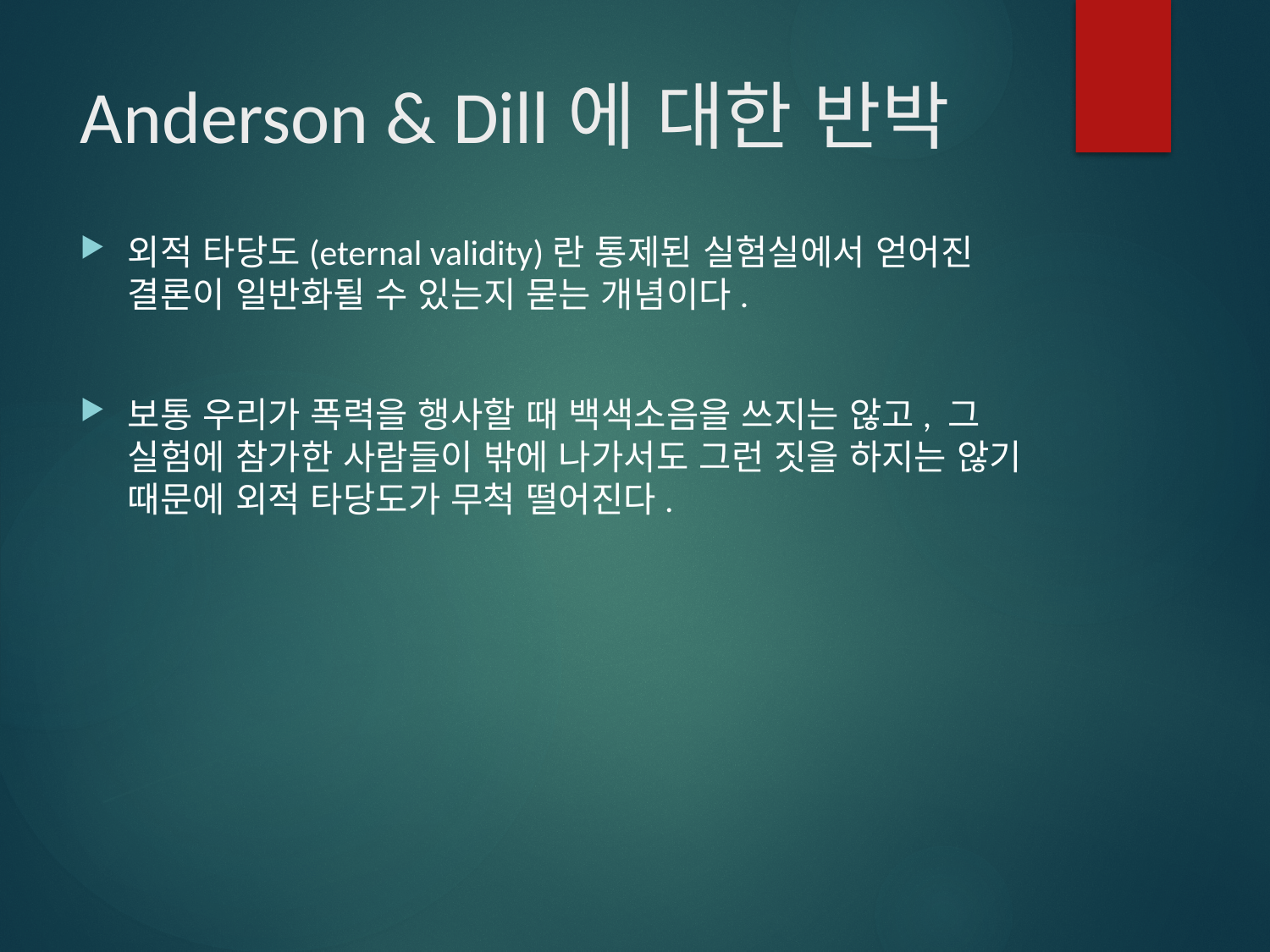

# Anderson & Dill에 대한 반박
외적 타당도(eternal validity)란 통제된 실험실에서 얻어진 결론이 일반화될 수 있는지 묻는 개념이다.

보통 우리가 폭력을 행사할 때 백색소음을 쓰지는 않고, 그 실험에 참가한 사람들이 밖에 나가서도 그런 짓을 하지는 않기 때문에 외적 타당도가 무척 떨어진다.